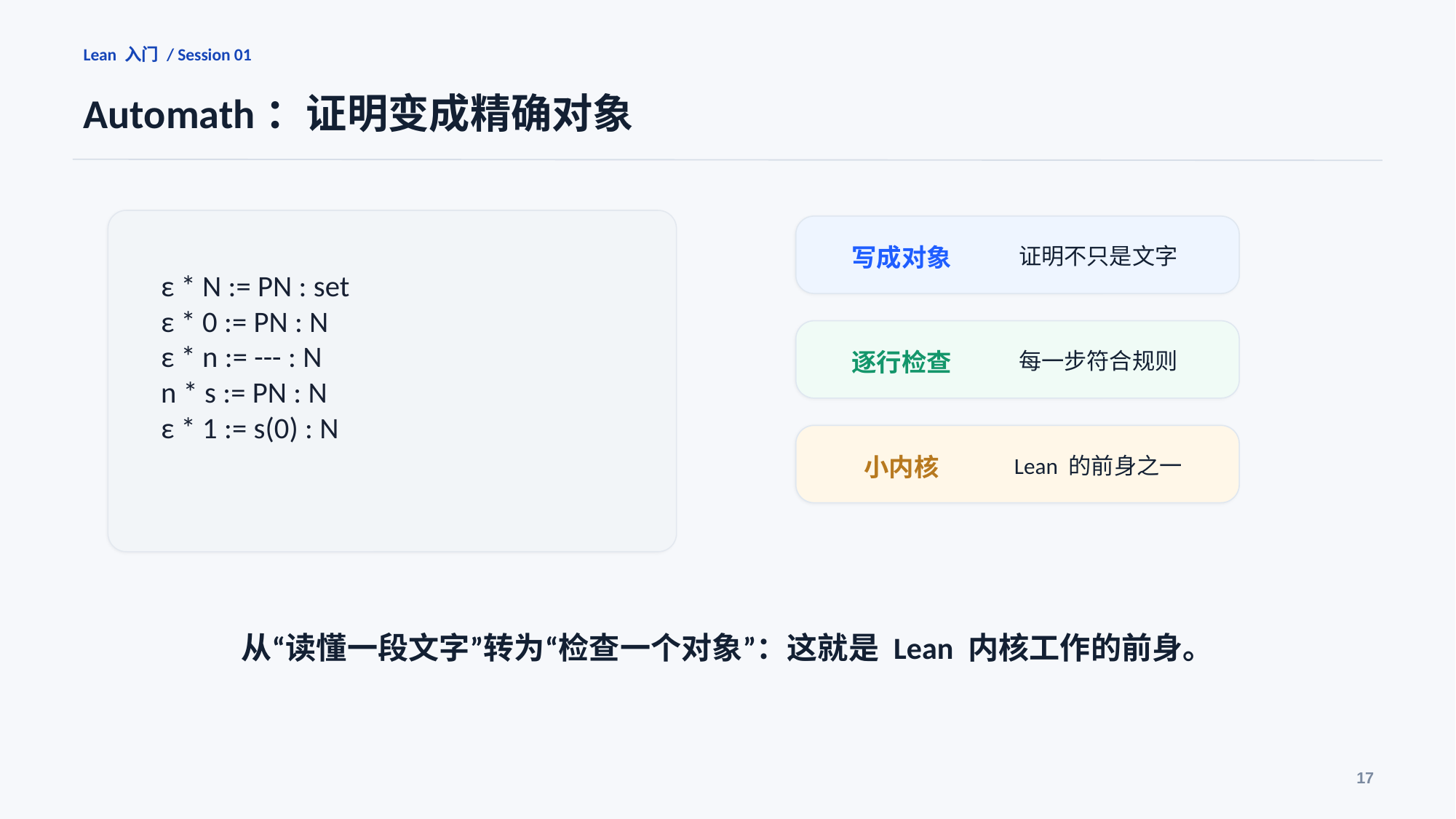

Lean 入门 / Session 01
Automath：证明变成精确对象

写成对象
证明不只是文字
ε * N := PN : set
ε * 0 := PN : N
ε * n := --- : N
n * s := PN : N
ε * 1 := s(0) : N

逐行检查
每一步符合规则

小内核
Lean 的前身之一
从“读懂一段文字”转为“检查一个对象”：这就是 Lean 内核工作的前身。
17